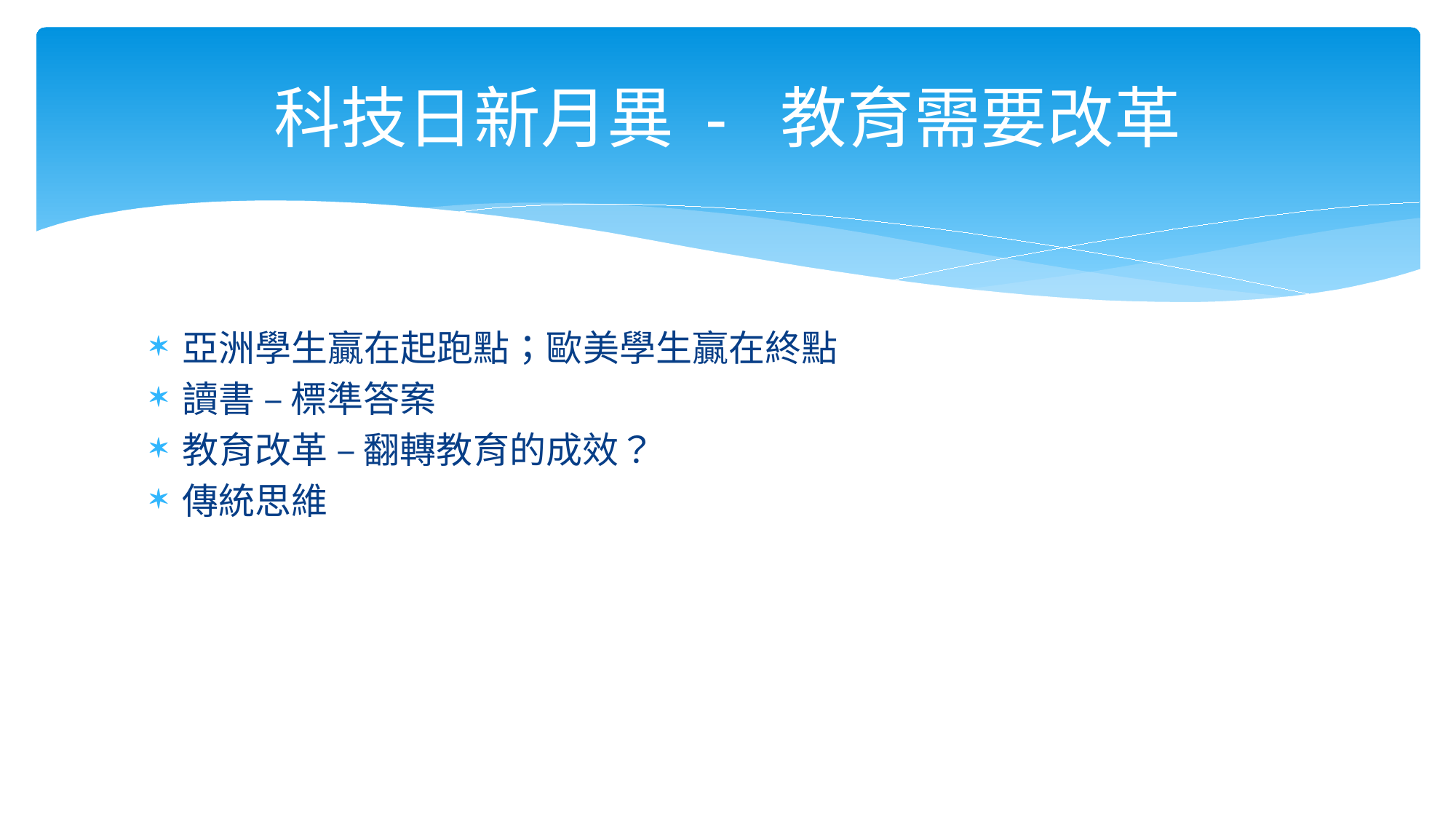

# 科技日新月異 -  教育需要改革
亞洲學生贏在起跑點；歐美學生贏在終點
讀書 – 標準答案
教育改革 – 翻轉教育的成效？
傳統思維